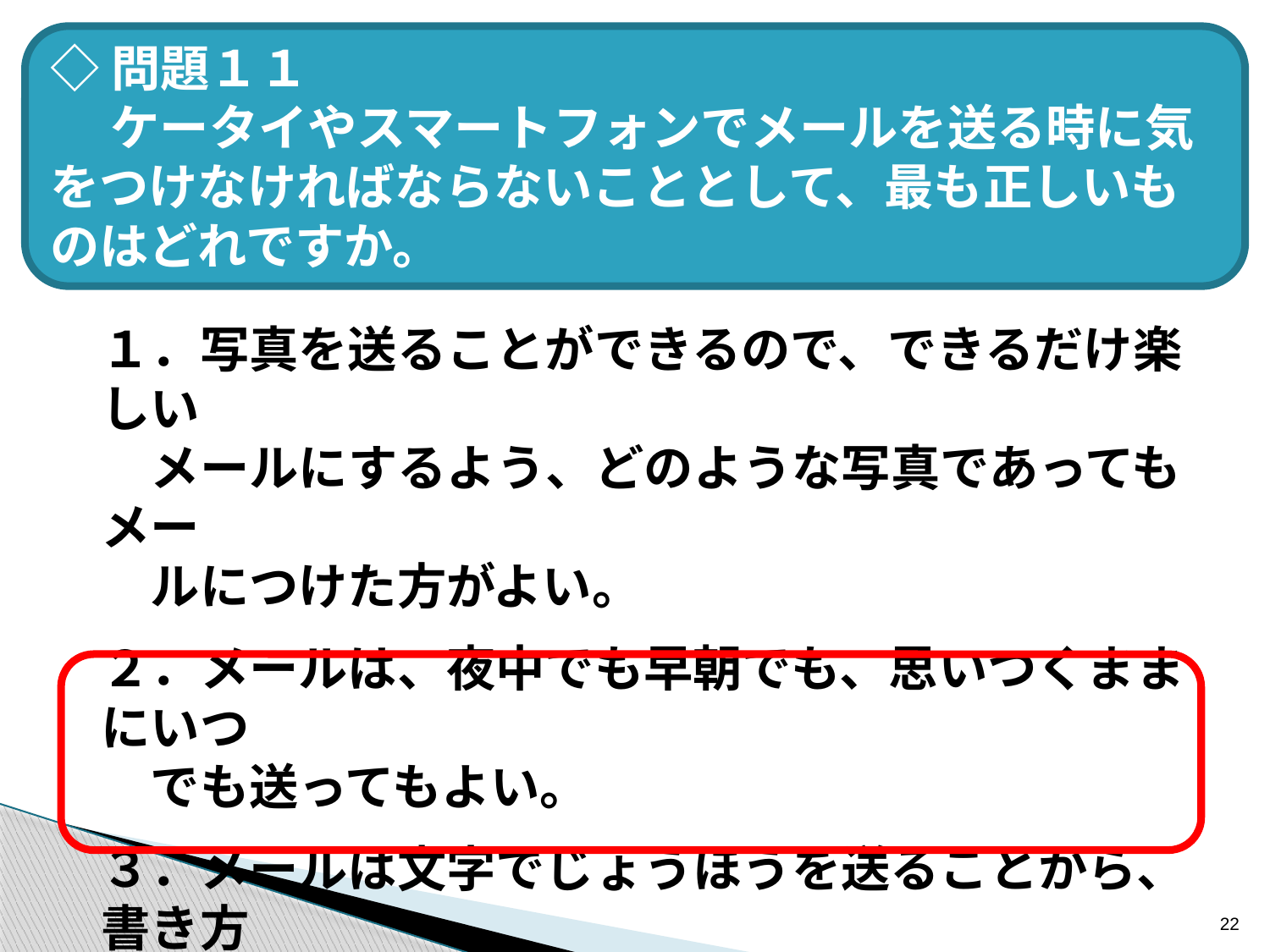

◇問題１１
　 ケータイやスマートフォンでメールを送る時に気をつけなければならないこととして、最も正しいものはどれですか。
１．写真を送ることができるので、できるだけ楽しい
　メールにするよう、どのような写真であってもメー
　ルにつけた方がよい。

２．メールは、夜中でも早朝でも、思いつくままにいつ
　でも送ってもよい。

３．メールは文字でじょうほうを送ることから、書き方
  によっては、相手に自分の気持ちや、伝えたい内
　ようが伝わらないことがある。

22